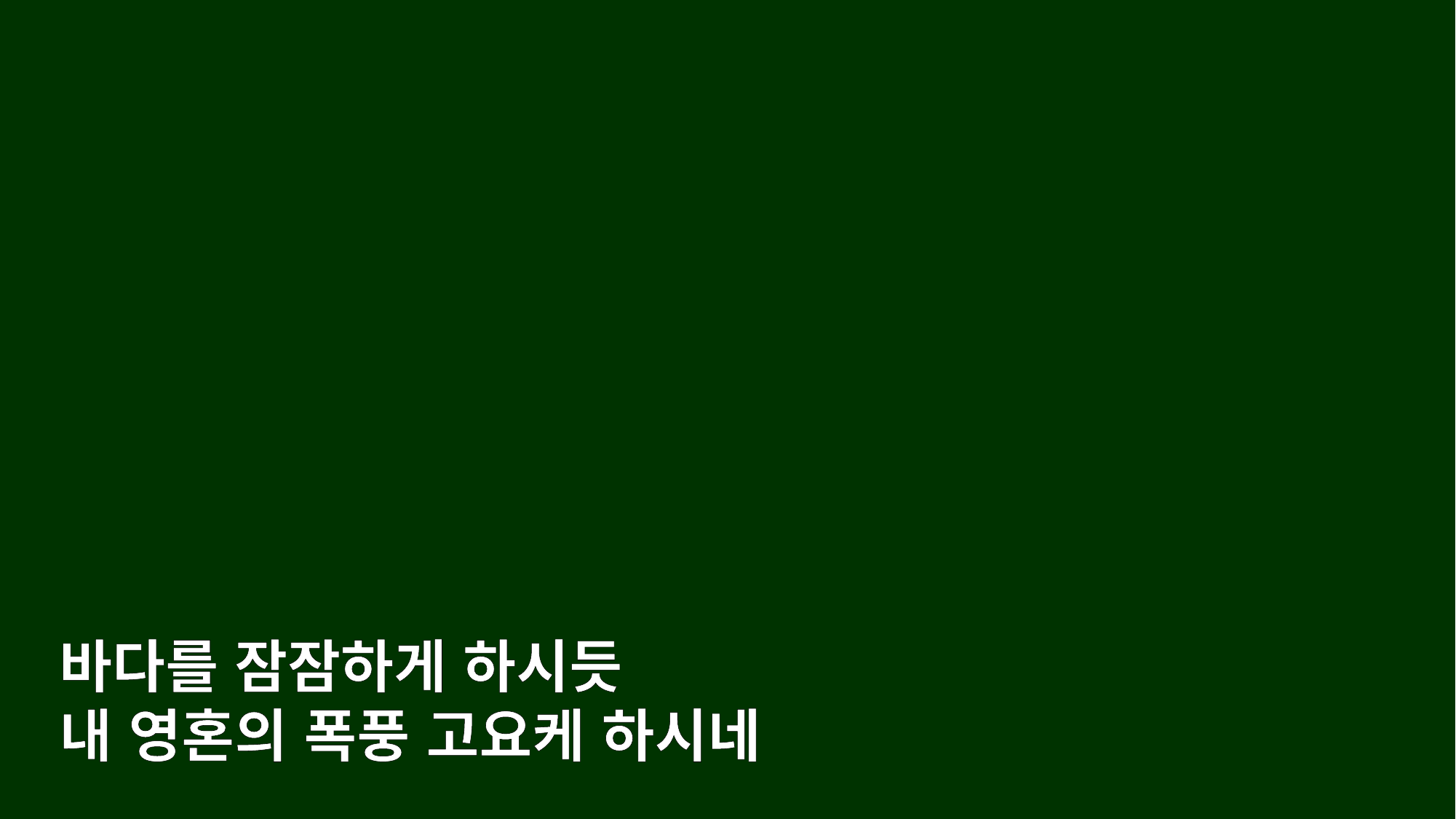

바다를 잠잠하게 하시듯
내 영혼의 폭풍 고요케 하시네